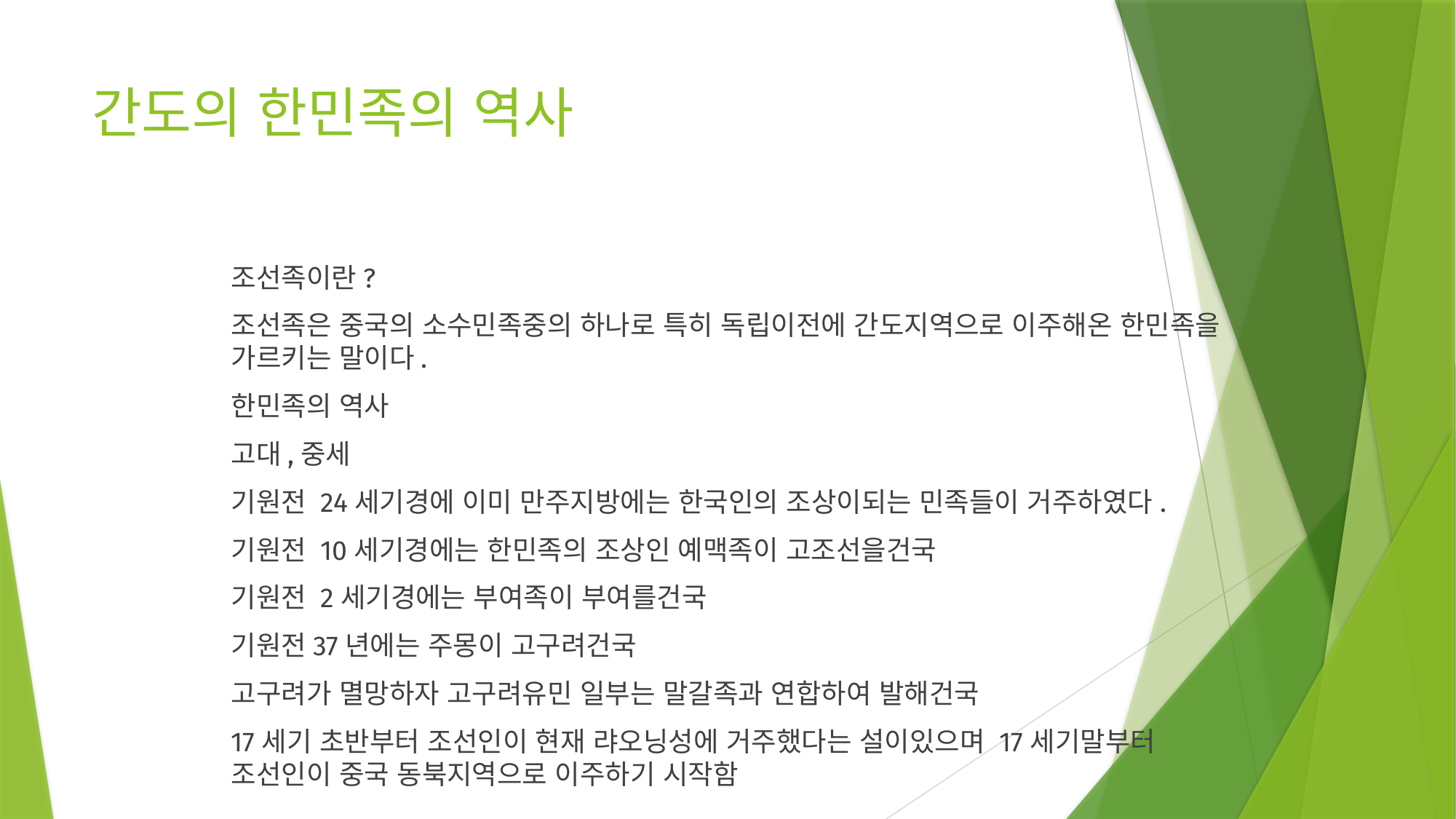

# 간도의 한민족의 역사
조선족이란?
조선족은 중국의 소수민족중의 하나로 특히 독립이전에 간도지역으로 이주해온 한민족을 가르키는 말이다.
한민족의 역사
고대,중세
기원전 24세기경에 이미 만주지방에는 한국인의 조상이되는 민족들이 거주하였다.
기원전 10세기경에는 한민족의 조상인 예맥족이 고조선을건국
기원전 2세기경에는 부여족이 부여를건국
기원전37년에는 주몽이 고구려건국
고구려가 멸망하자 고구려유민 일부는 말갈족과 연합하여 발해건국
17세기 초반부터 조선인이 현재 랴오닝성에 거주했다는 설이있으며 17세기말부터 조선인이 중국 동북지역으로 이주하기 시작함